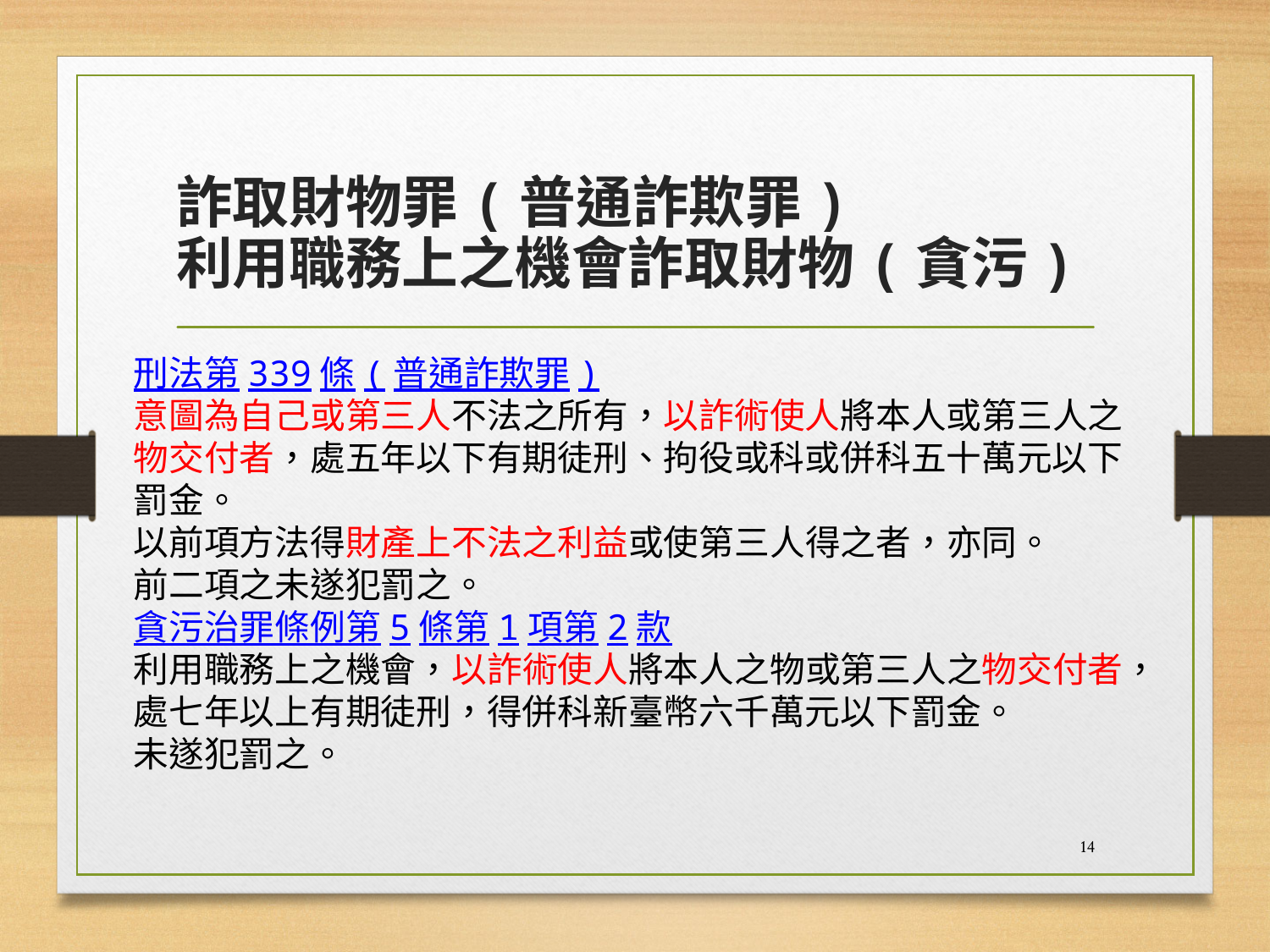

# 詐取財物罪(普通詐欺罪) 利用職務上之機會詐取財物(貪污)
刑法第339條(普通詐欺罪)
意圖為自己或第三人不法之所有，以詐術使人將本人或第三人之物交付者，處五年以下有期徒刑、拘役或科或併科五十萬元以下罰金。
以前項方法得財產上不法之利益或使第三人得之者，亦同。
前二項之未遂犯罰之。
貪污治罪條例第5條第1項第2款
利用職務上之機會，以詐術使人將本人之物或第三人之物交付者，處七年以上有期徒刑，得併科新臺幣六千萬元以下罰金。
未遂犯罰之。
14